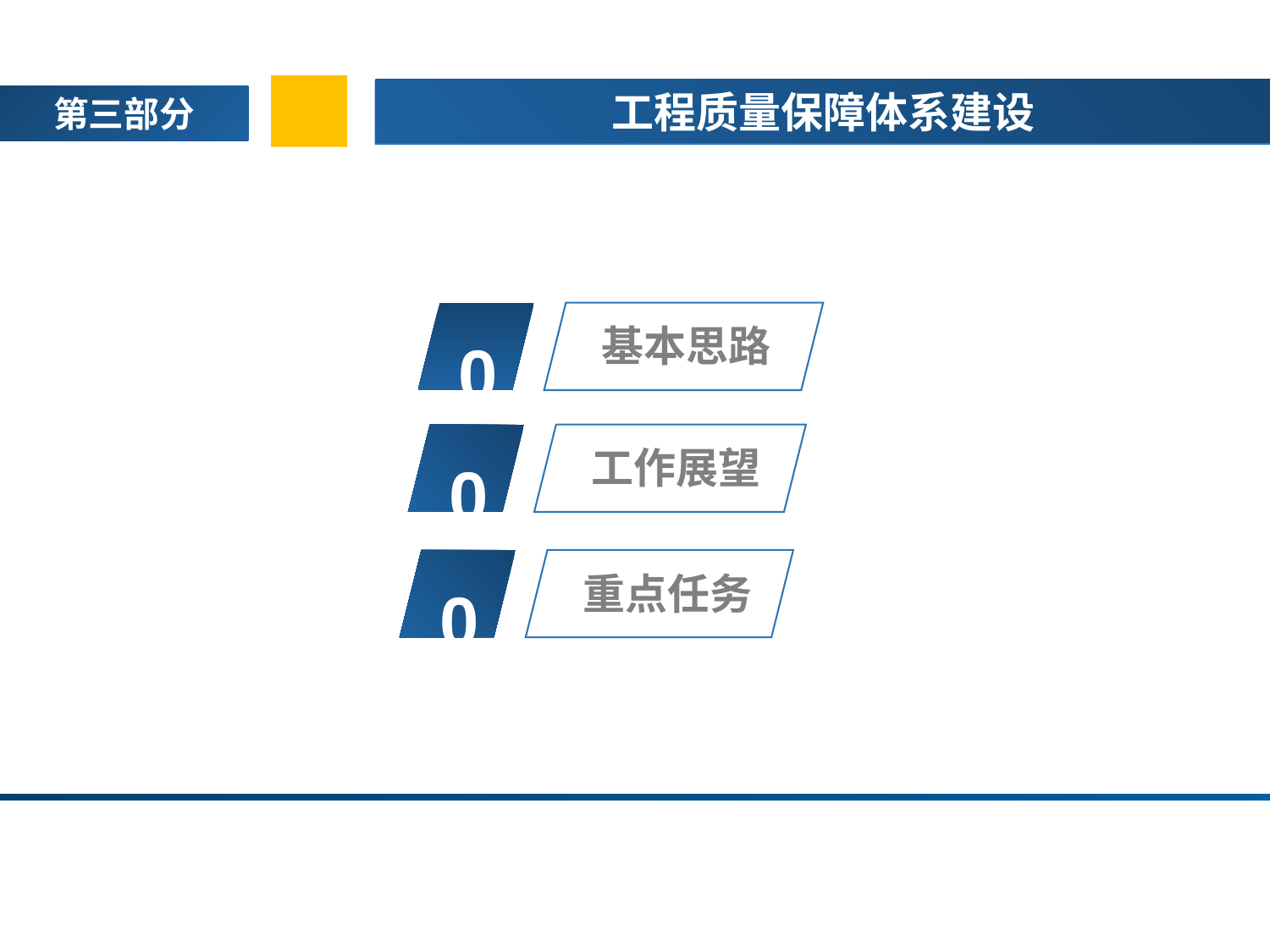

工程质量保障体系建设

第三部分
01

基本思路
02

工作展望
03

重点任务